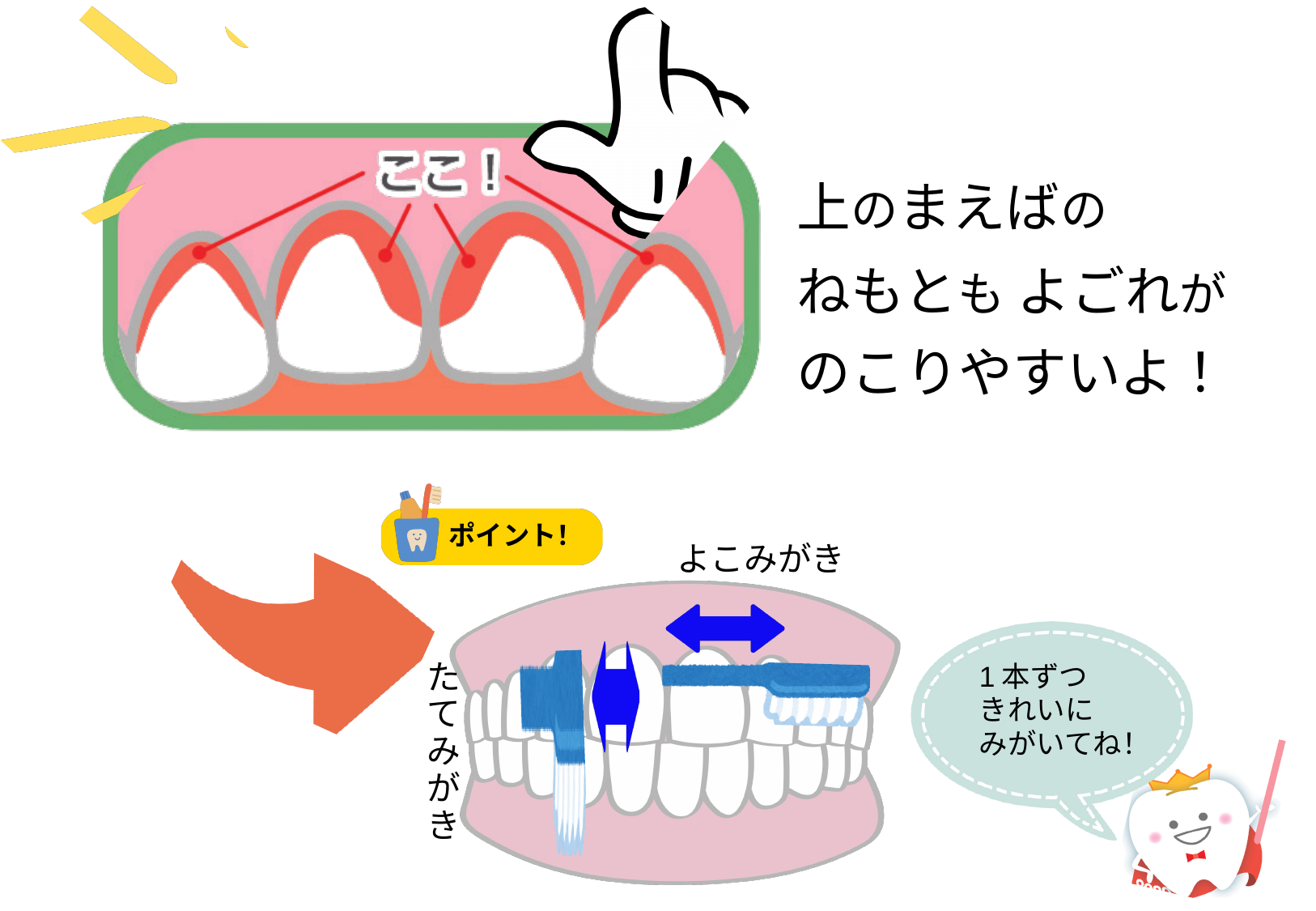

上のまえばの
ねもとも よごれが
のこりやすいよ！

ポイント！
よこみがき

1本ずつ
きれいに
みがいてね！

たてみがき